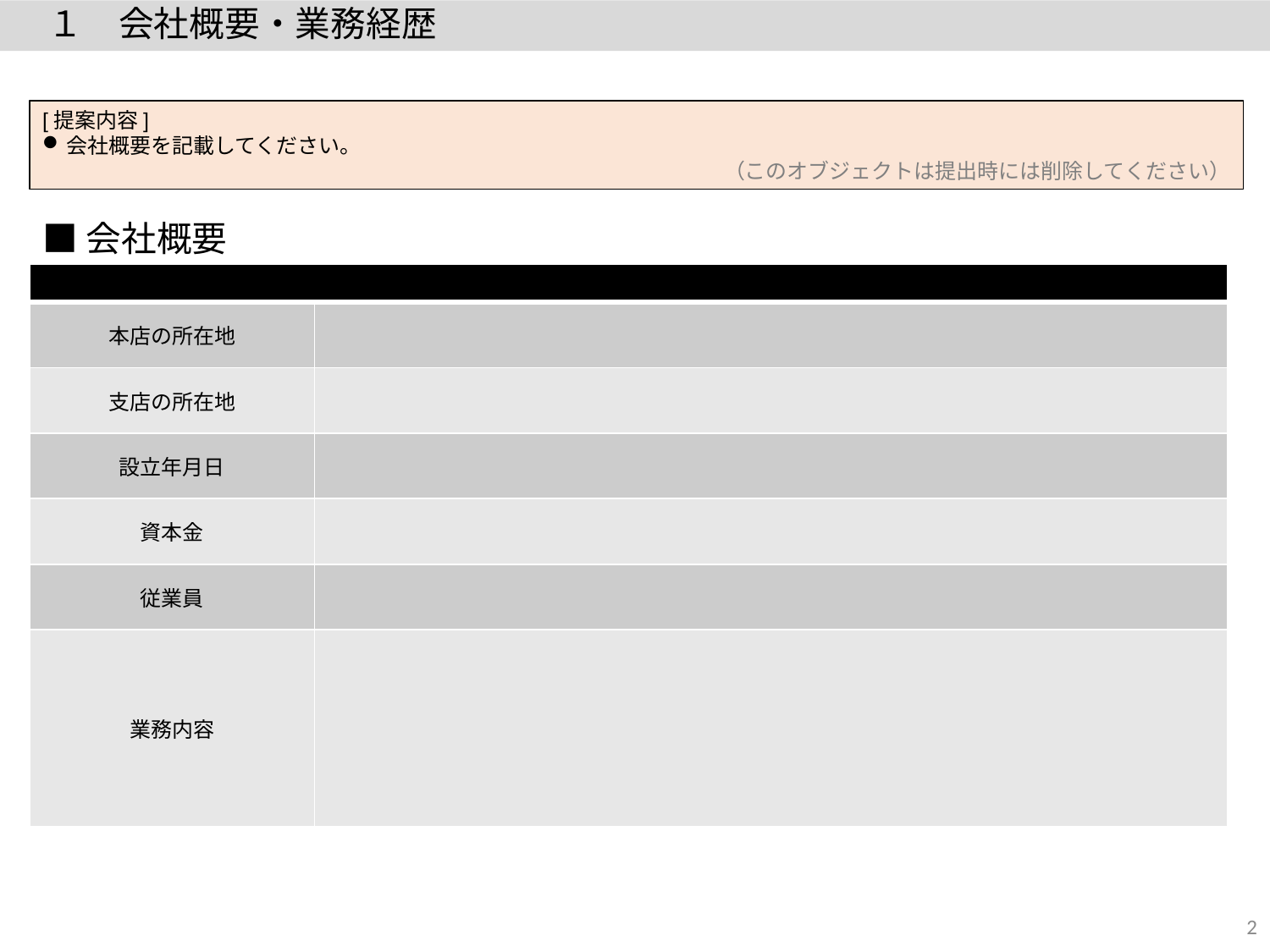

１　会社概要・業務経歴
[提案内容]
会社概要を記載してください。
（このオブジェクトは提出時には削除してください）
■会社概要
|  |  |
| --- | --- |
| 本店の所在地 |  |
| 支店の所在地 |  |
| 設立年月日 |  |
| 資本金 |  |
| 従業員 |  |
| 業務内容 |  |
2